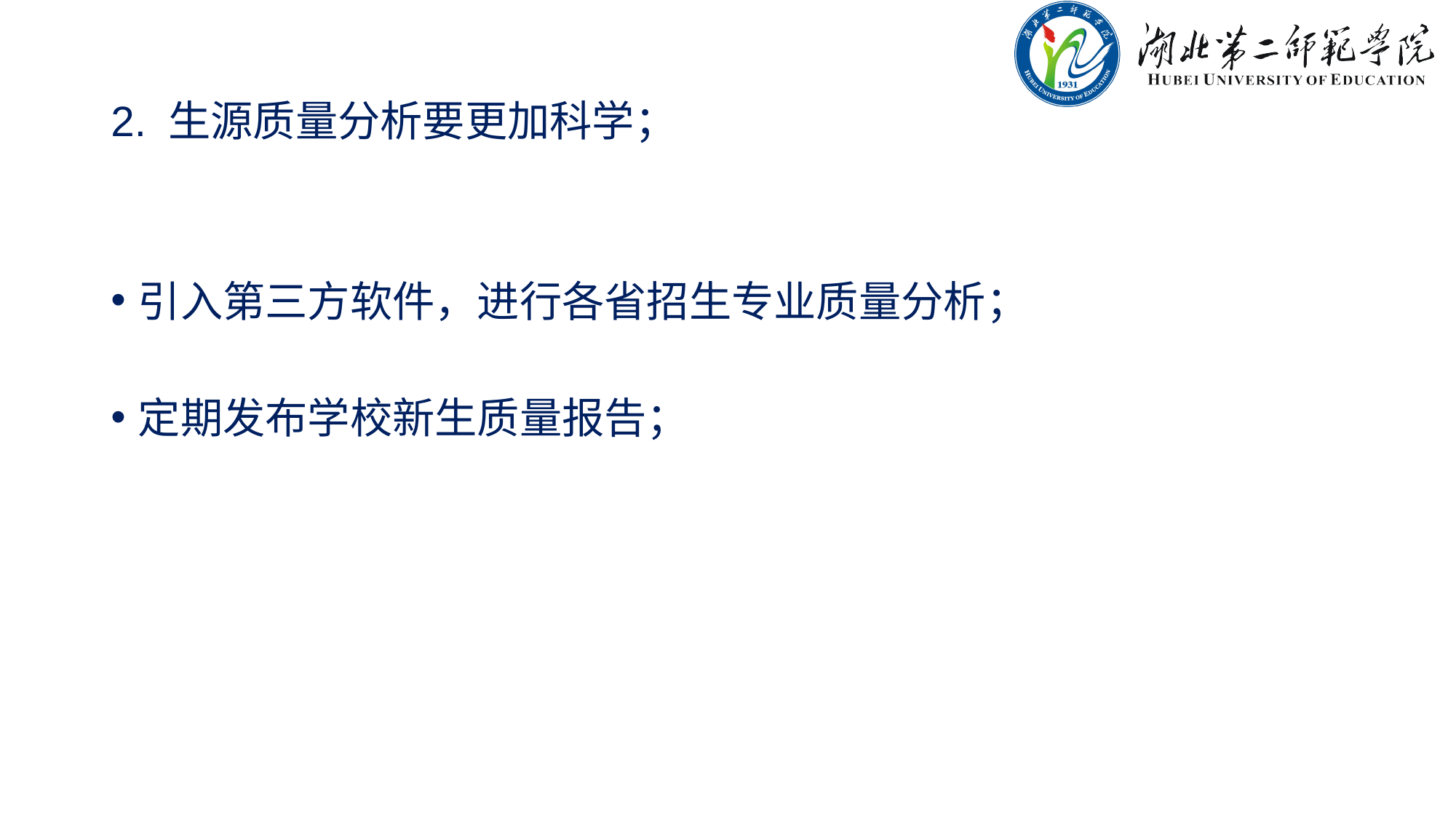

# 2. 生源质量分析要更加科学；
引入第三方软件，进行各省招生专业质量分析；
定期发布学校新生质量报告；